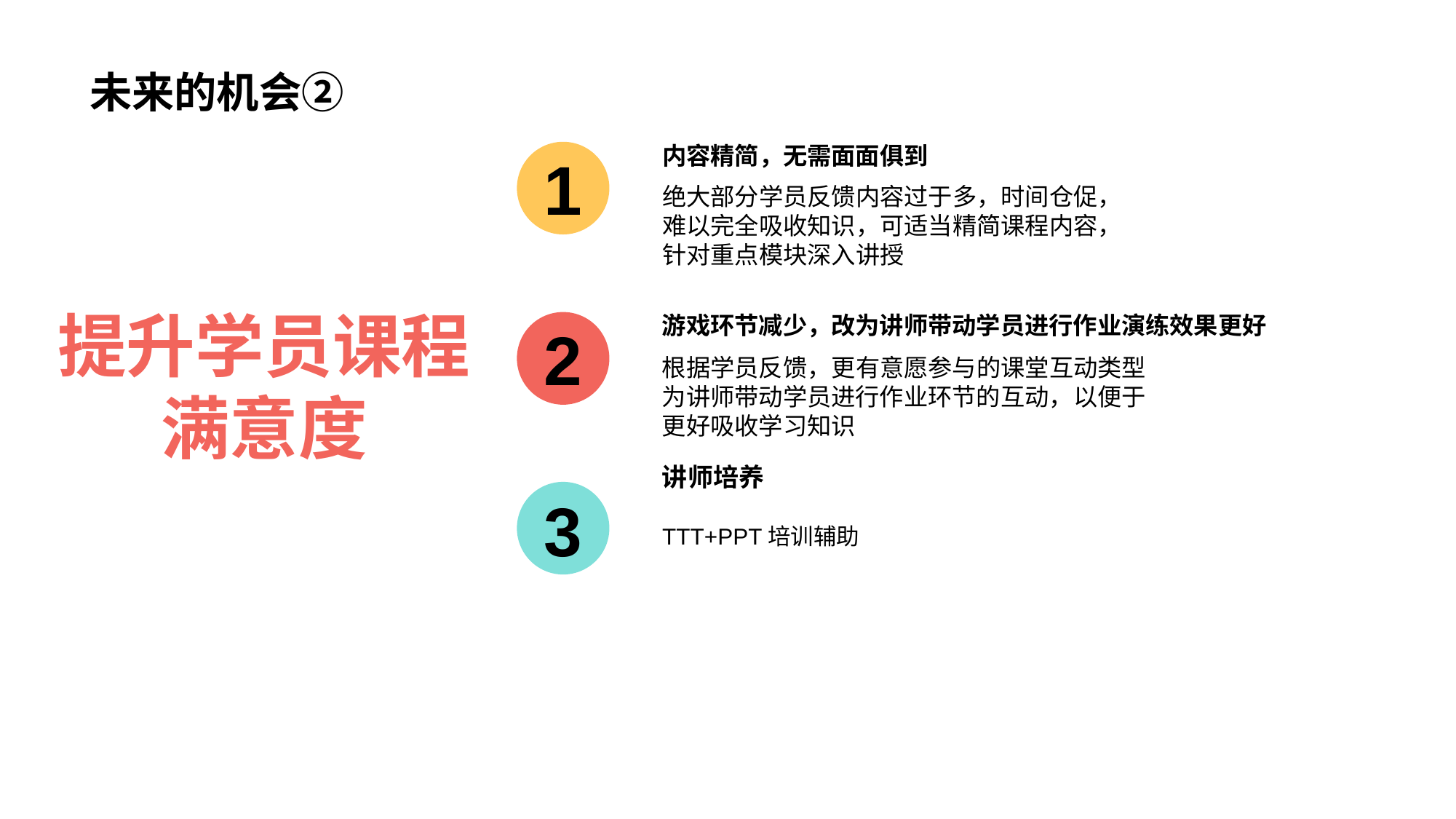

未来的机会②
内容精简，无需面面俱到

1
绝大部分学员反馈内容过于多，时间仓促，难以完全吸收知识，可适当精简课程内容，针对重点模块深入讲授
游戏环节减少，改为讲师带动学员进行作业演练效果更好
提升学员课程
满意度

2
根据学员反馈，更有意愿参与的课堂互动类型为讲师带动学员进行作业环节的互动，以便于更好吸收学习知识
讲师培养

3
TTT+PPT培训辅助